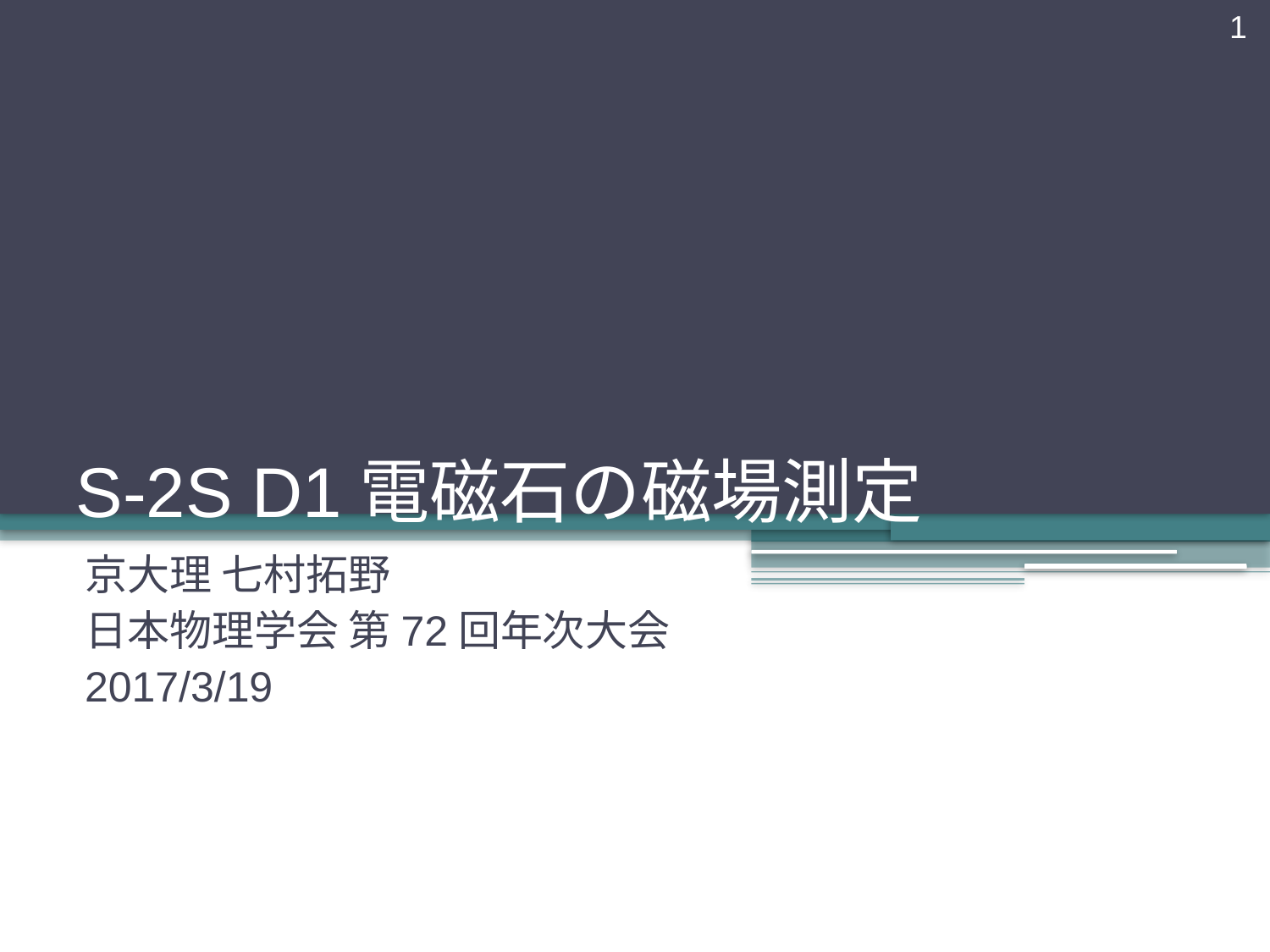

1
# S-2S D1電磁石の磁場測定
京大理 七村拓野
日本物理学会 第72回年次大会
2017/3/19